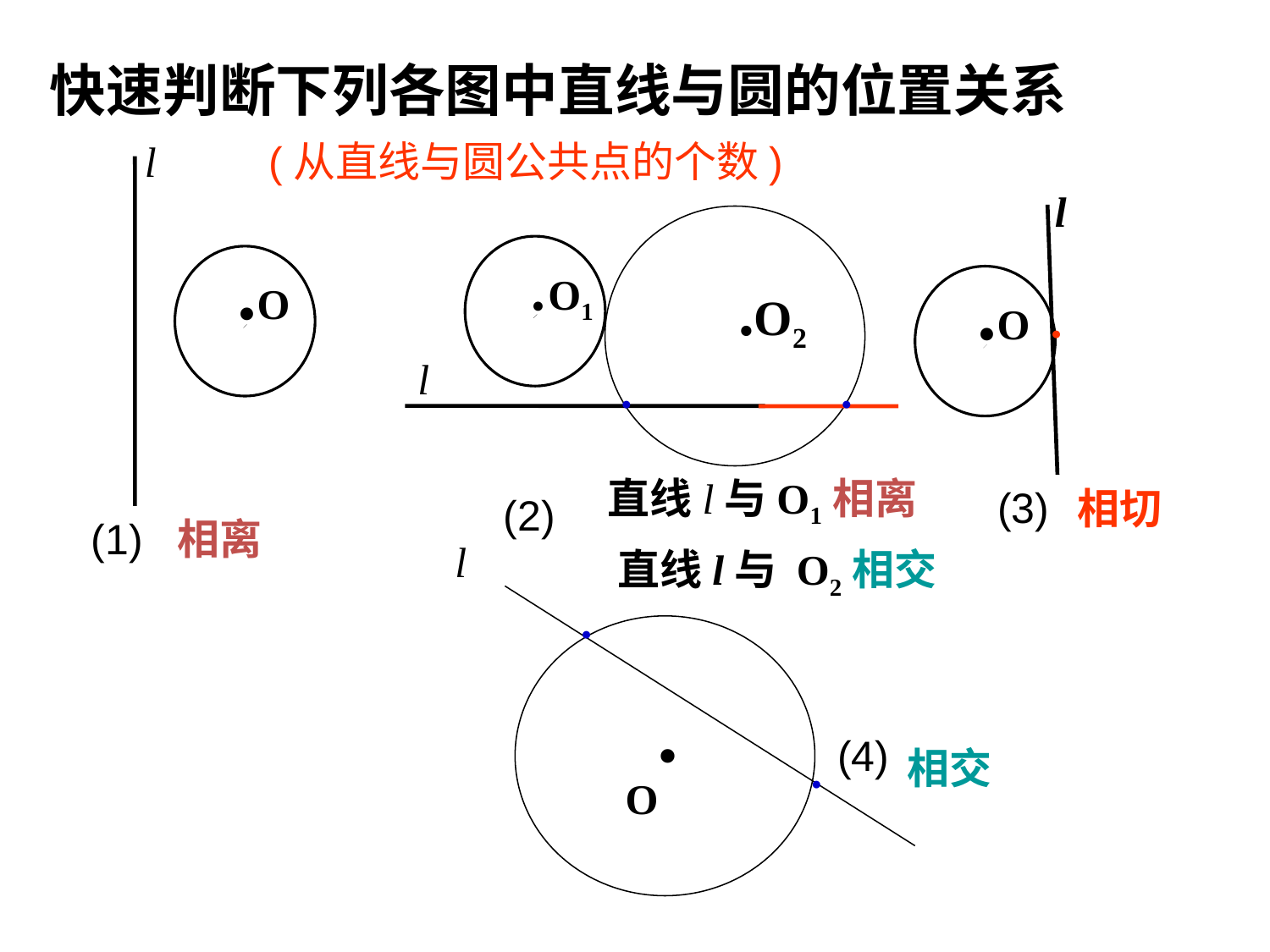

快速判断下列各图中直线与圆的位置关系
l
(从直线与圆公共点的个数)

l

.O1

.O

.O

.O2
●
l
●
●

直线l与O1相离
(3)
相切
(2)
(1)
相离
l
直线l与 O2相交

●
.
(4)
相交
O
●